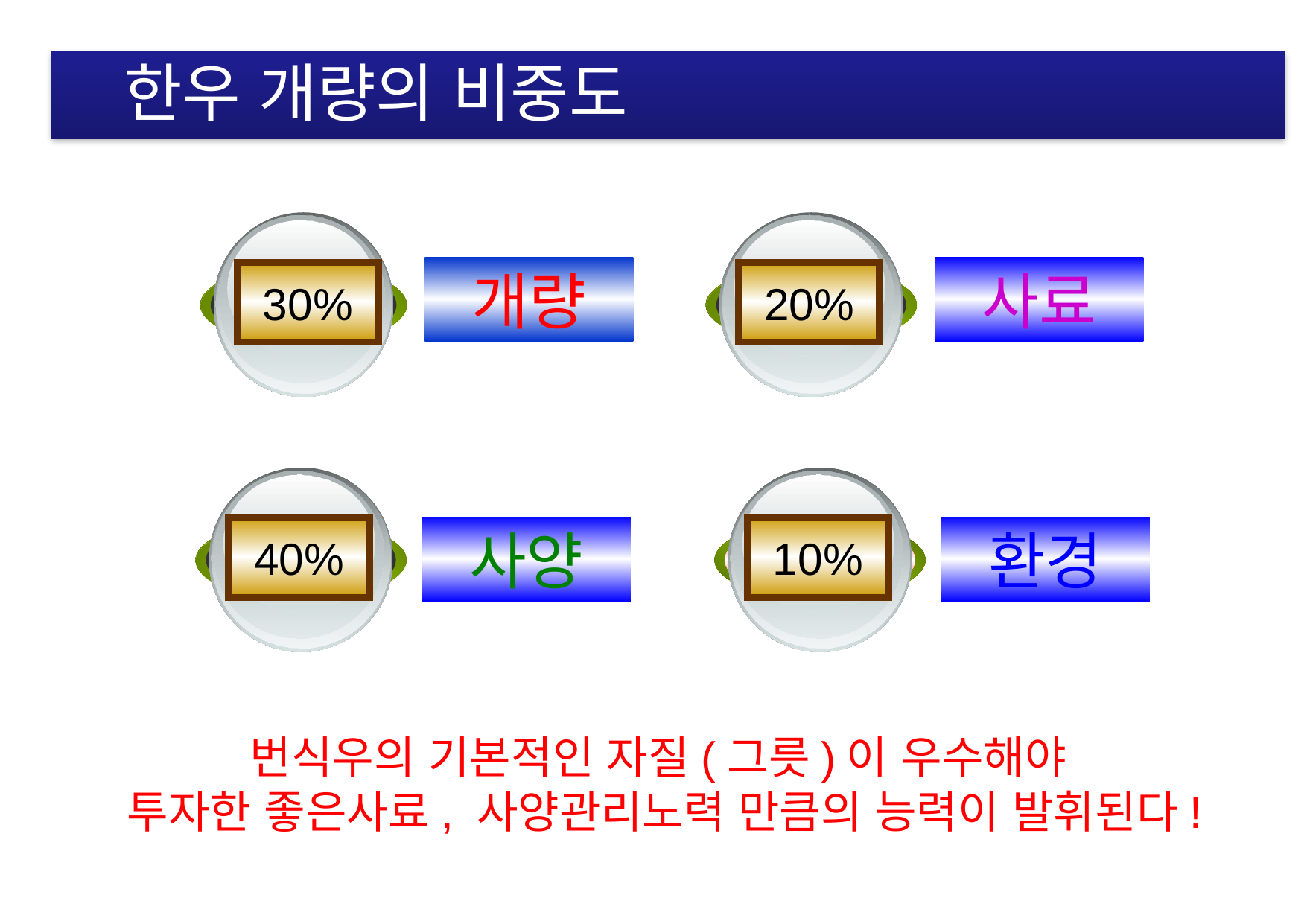

# 한우 개량의 비중도

개량
사료
30%
20%

40%
10%
사양
환경
번식우의 기본적인 자질(그릇)이 우수해야
투자한 좋은사료, 사양관리노력 만큼의 능력이 발휘된다!